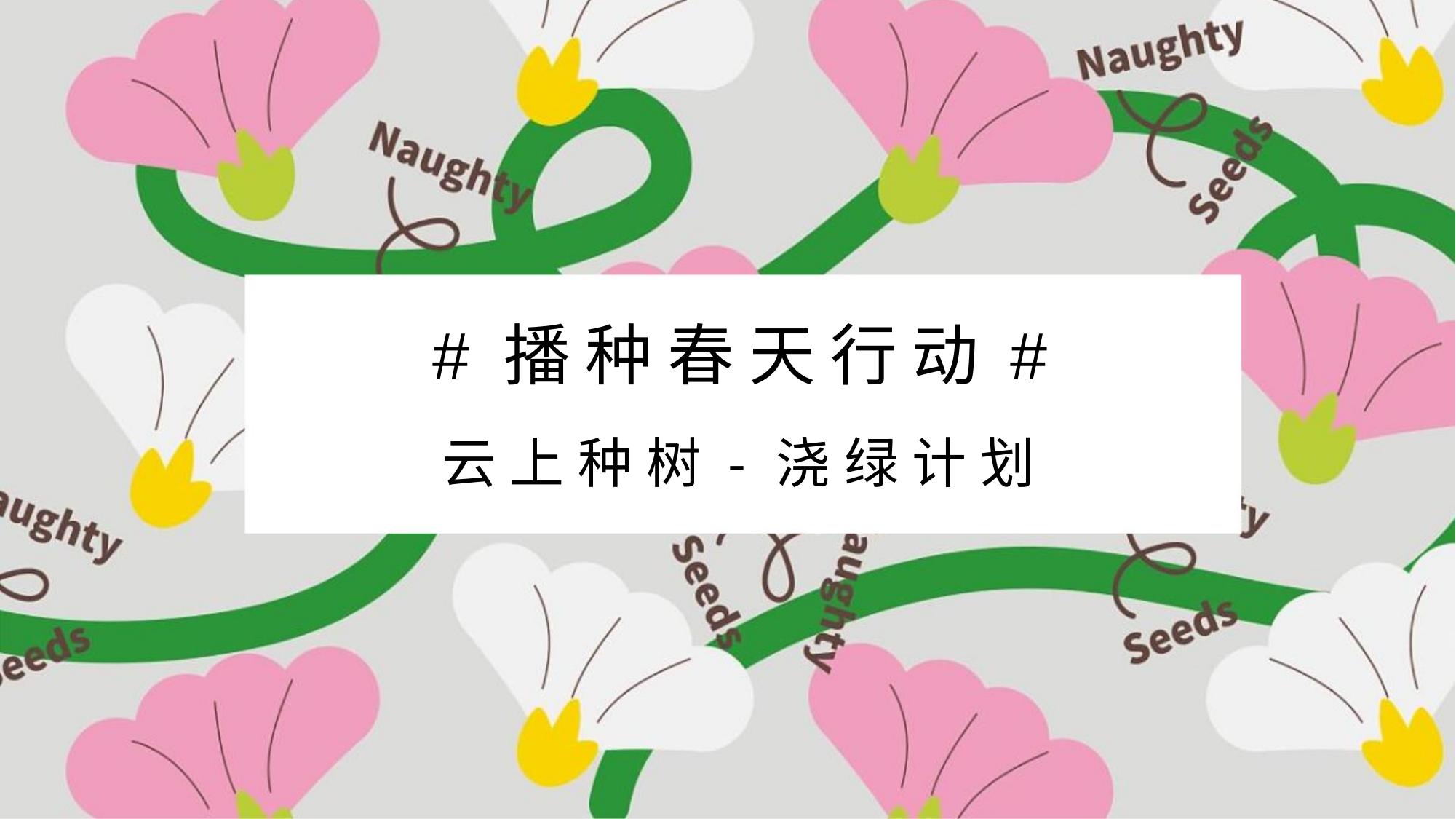

# 播 种 春 天 行 动 #
# 女 神 宠 爱 行 动 #
云 上 种 树 - 浇 绿 计 划